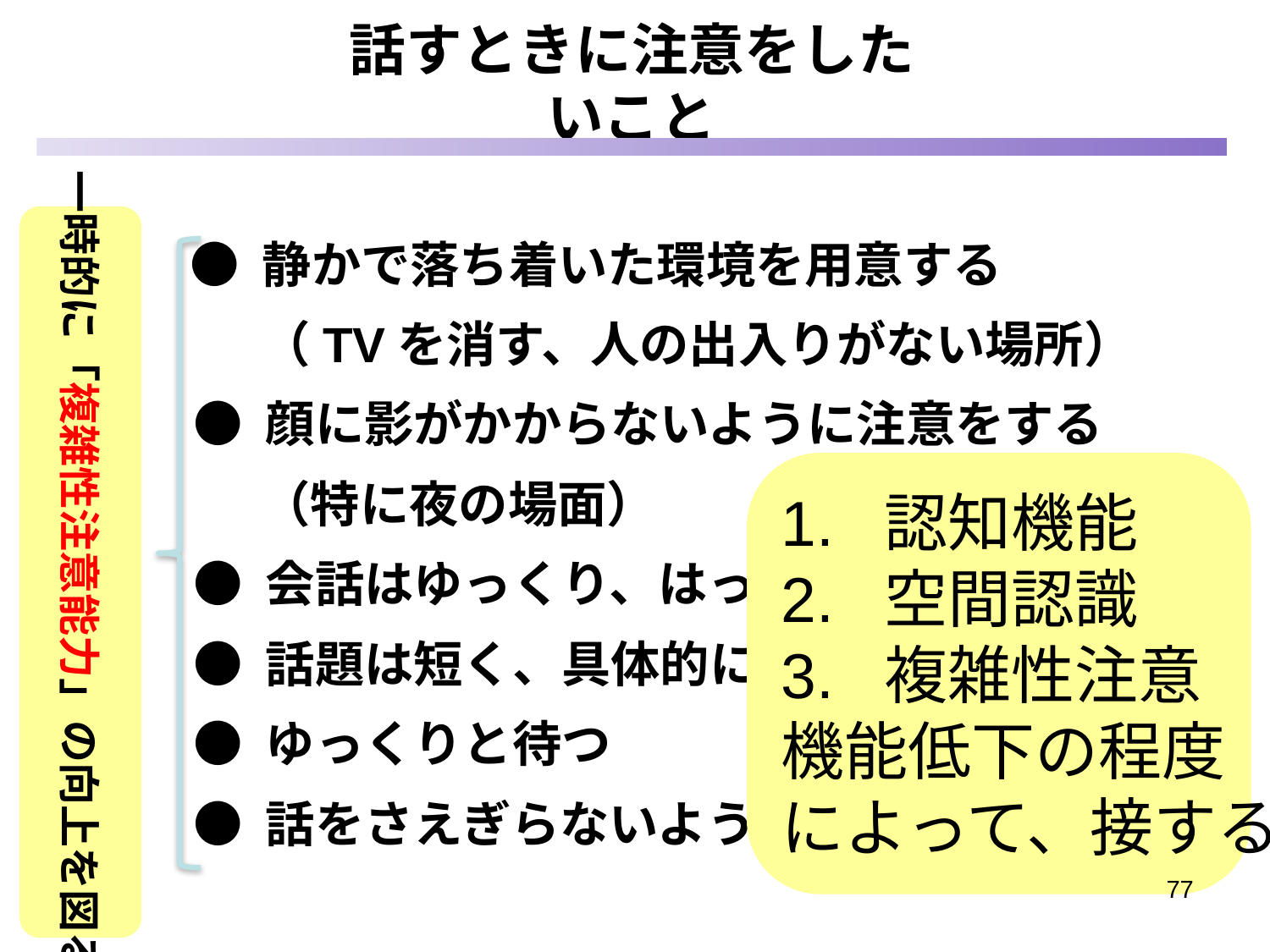

話すときに注意をしたいこと

一時的に「複雑性注意能力」の向上を図る
  ● 静かで落ち着いた環境を用意する
       （TVを消す、人の出入りがない場所）
  ● 顔に影がかからないように注意をする
       （特に夜の場面）
  ● 会話はゆっくり、はっきり
  ● 話題は短く、具体的に
  ● ゆっくりと待つ
  ● 話をさえぎらないように

認知機能
空間認識
複雑性注意
機能低下の程度
によって、接する
77